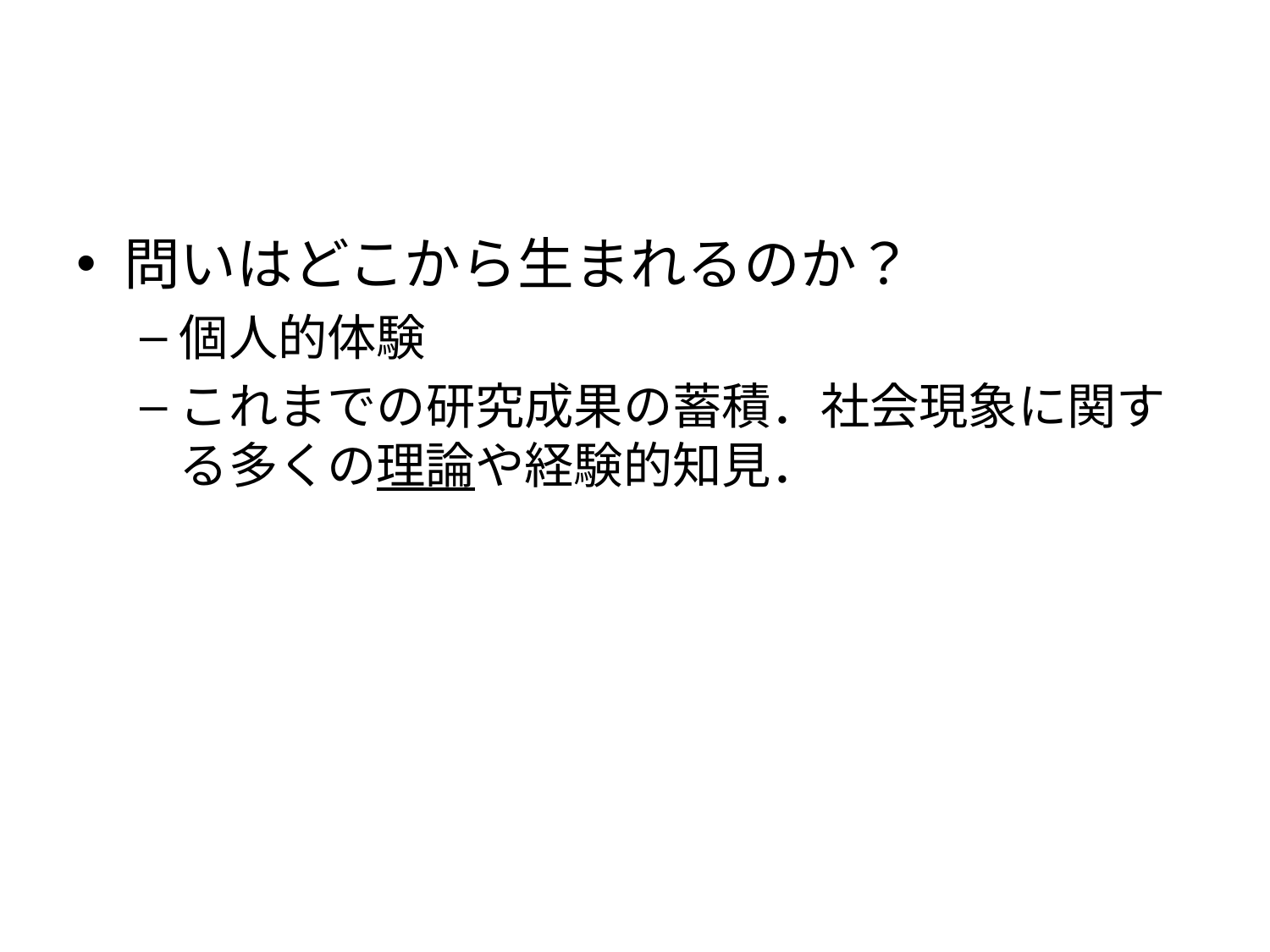

#
問いはどこから生まれるのか？
個人的体験
これまでの研究成果の蓄積．社会現象に関する多くの理論や経験的知見．